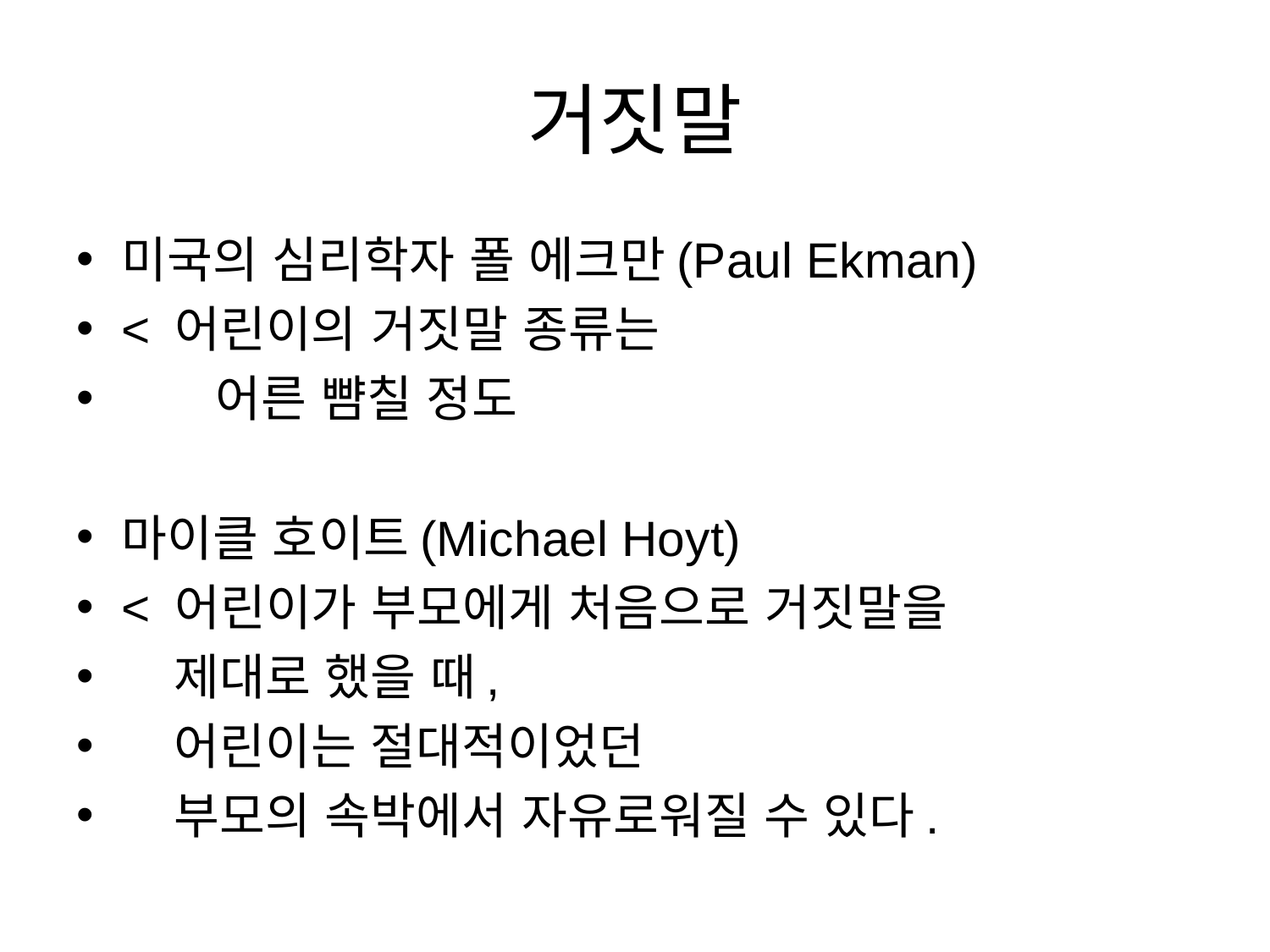

# 거짓말
미국의 심리학자 폴 에크만(Paul Ekman)
< 어린이의 거짓말 종류는
      어른 뺨칠 정도

마이클 호이트(Michael Hoyt)
< 어린이가 부모에게 처음으로 거짓말을
   제대로 했을 때,
   어린이는 절대적이었던
   부모의 속박에서 자유로워질 수 있다.